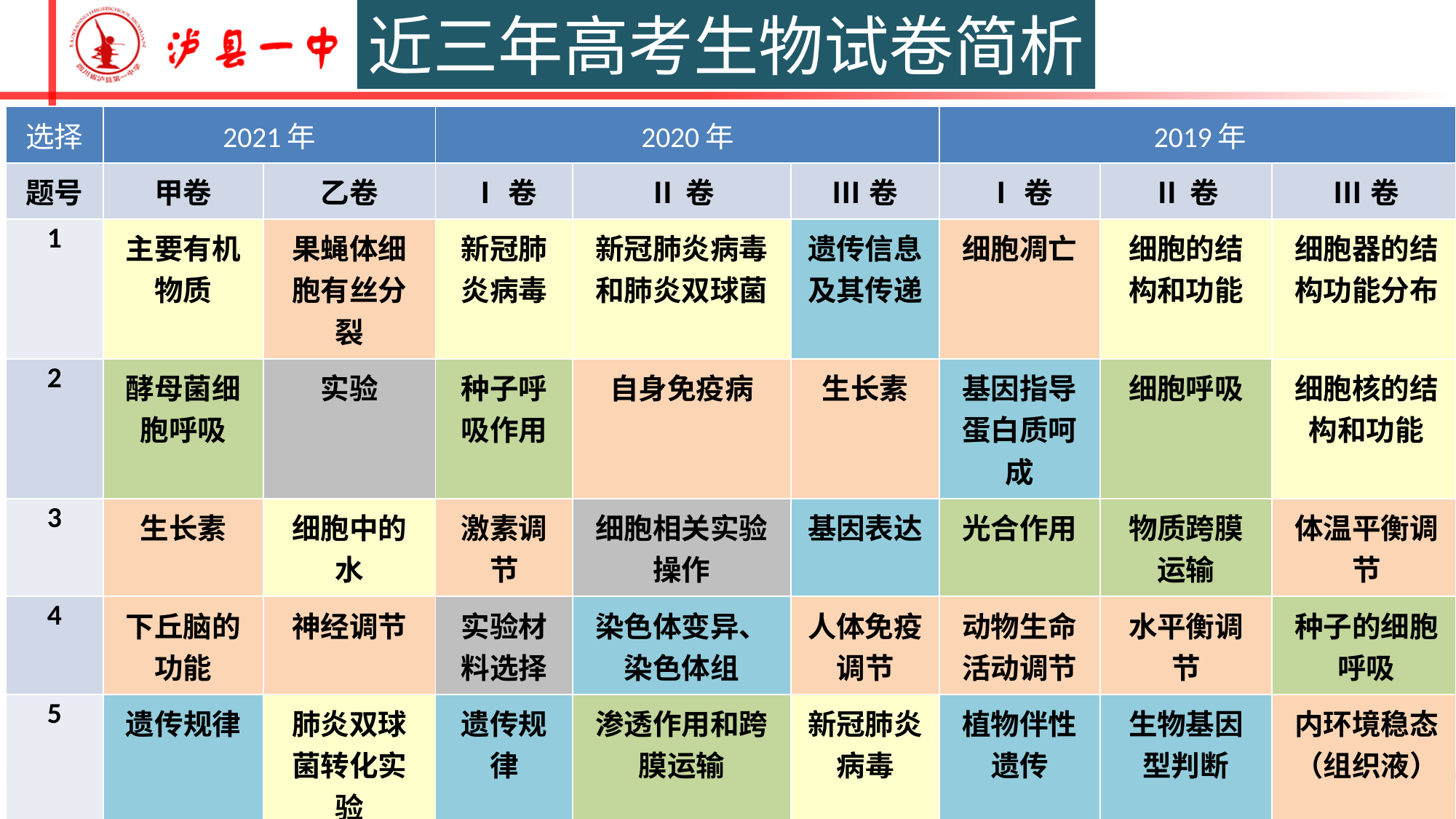

近三年高考生物试卷简析
| 选择 | 2021年 |  | 2020年 |  |  | 2019年 |  |  |
| --- | --- | --- | --- | --- | --- | --- | --- | --- |
| 题号 | 甲卷 | 乙卷 | Ⅰ卷 | Ⅱ卷 | Ⅲ卷 | Ⅰ卷 | Ⅱ卷 | Ⅲ卷 |
| 1 | 主要有机物质 | 果蝇体细胞有丝分裂 | 新冠肺炎病毒 | 新冠肺炎病毒和肺炎双球菌 | 遗传信息及其传递 | 细胞凋亡 | 细胞的结构和功能 | 细胞器的结构功能分布 |
| 2 | 酵母菌细胞呼吸 | 实验 | 种子呼吸作用 | 自身免疫病 | 生长素 | 基因指导蛋白质呵成 | 细胞呼吸 | 细胞核的结构和功能 |
| 3 | 生长素 | 细胞中的水 | 激素调节 | 细胞相关实验操作 | 基因表达 | 光合作用 | 物质跨膜运输 | 体温平衡调节 |
| 4 | 下丘脑的功能 | 神经调节 | 实验材料选择 | 染色体变异、染色体组 | 人体免疫调节 | 动物生命活动调节 | 水平衡调节 | 种子的细胞呼吸 |
| 5 | 遗传规律 | 肺炎双球菌转化实验 | 遗传规律 | 渗透作用和跨膜运输 | 新冠肺炎病毒 | 植物伴性遗传 | 生物基因型判断 | 内环境稳态（组织液） |
| 6 | 群落演替 | 遗传规律 | 土壤小动物 | 群落演替 | 生态系统物质循环 | 种群数量增长曲线 | 食物链营养级数目关系 | 分离定律 |